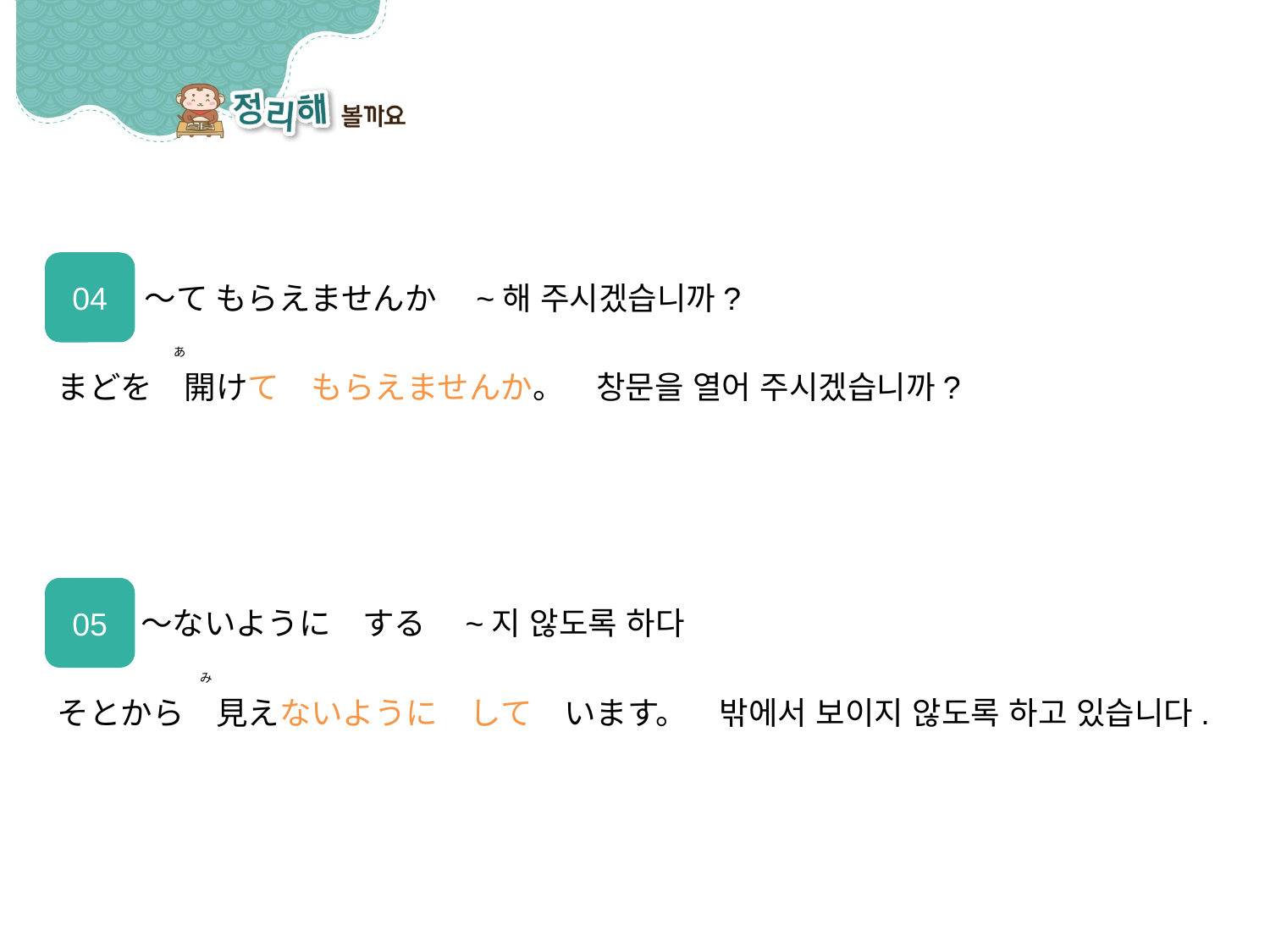

04
～て もらえませんか　~해 주시겠습니까?
まどを　開けて　もらえませんか。　창문을 열어 주시겠습니까?
あ
05
～ないように　する　~지 않도록 하다
そとから　見えないように　して　います。　밖에서 보이지 않도록 하고 있습니다.
み